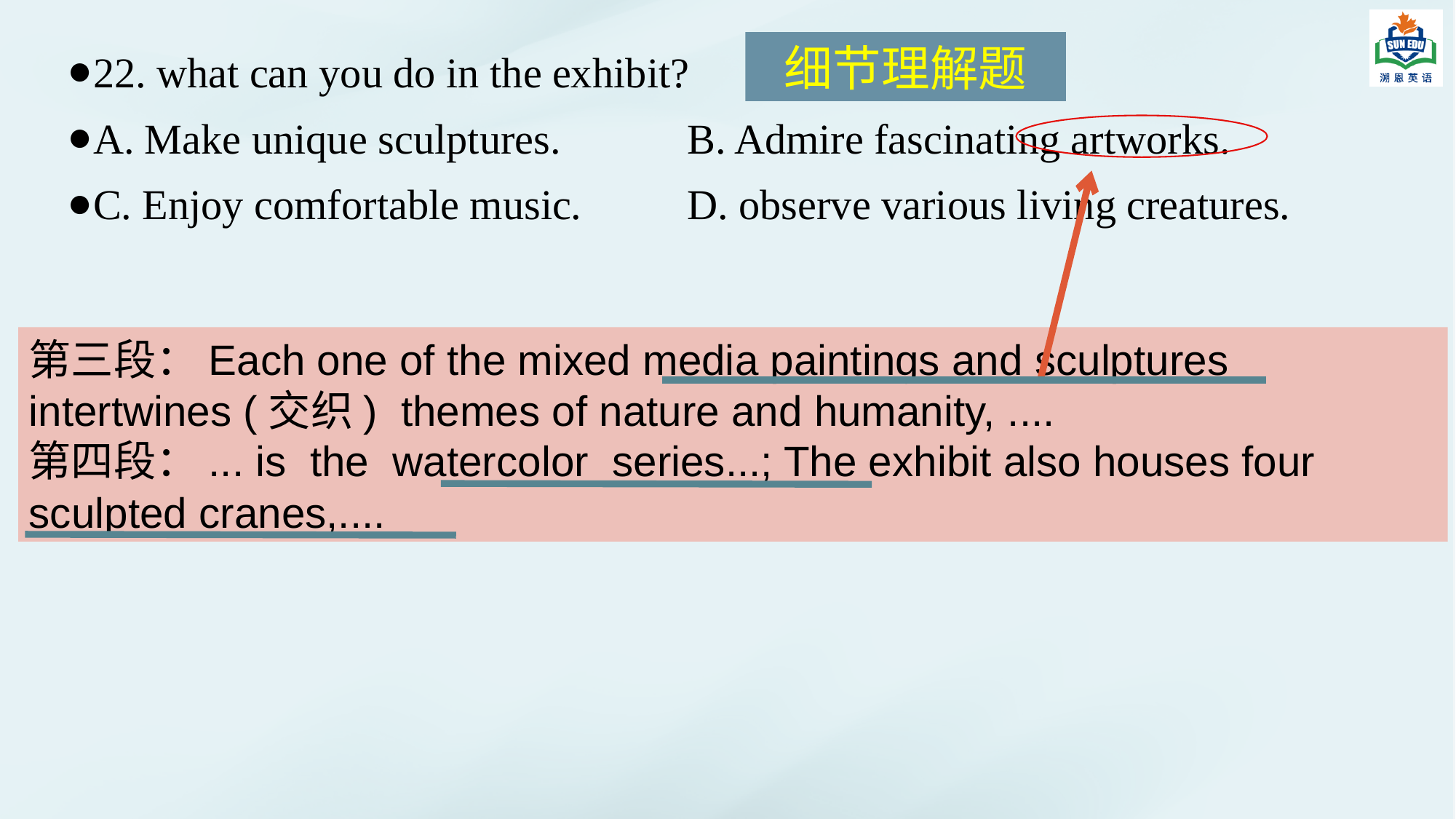

细节理解题
22. what can you do in the exhibit?
A. Make unique sculptures.            B. Admire fascinating artworks.
C. Enjoy comfortable music.          D. observe various living creatures.

第三段：Each one of the mixed media paintings and sculptures intertwines (交织)  themes of nature and humanity, ....
第四段：... is  the  watercolor  series...; The exhibit also houses four sculpted cranes,....